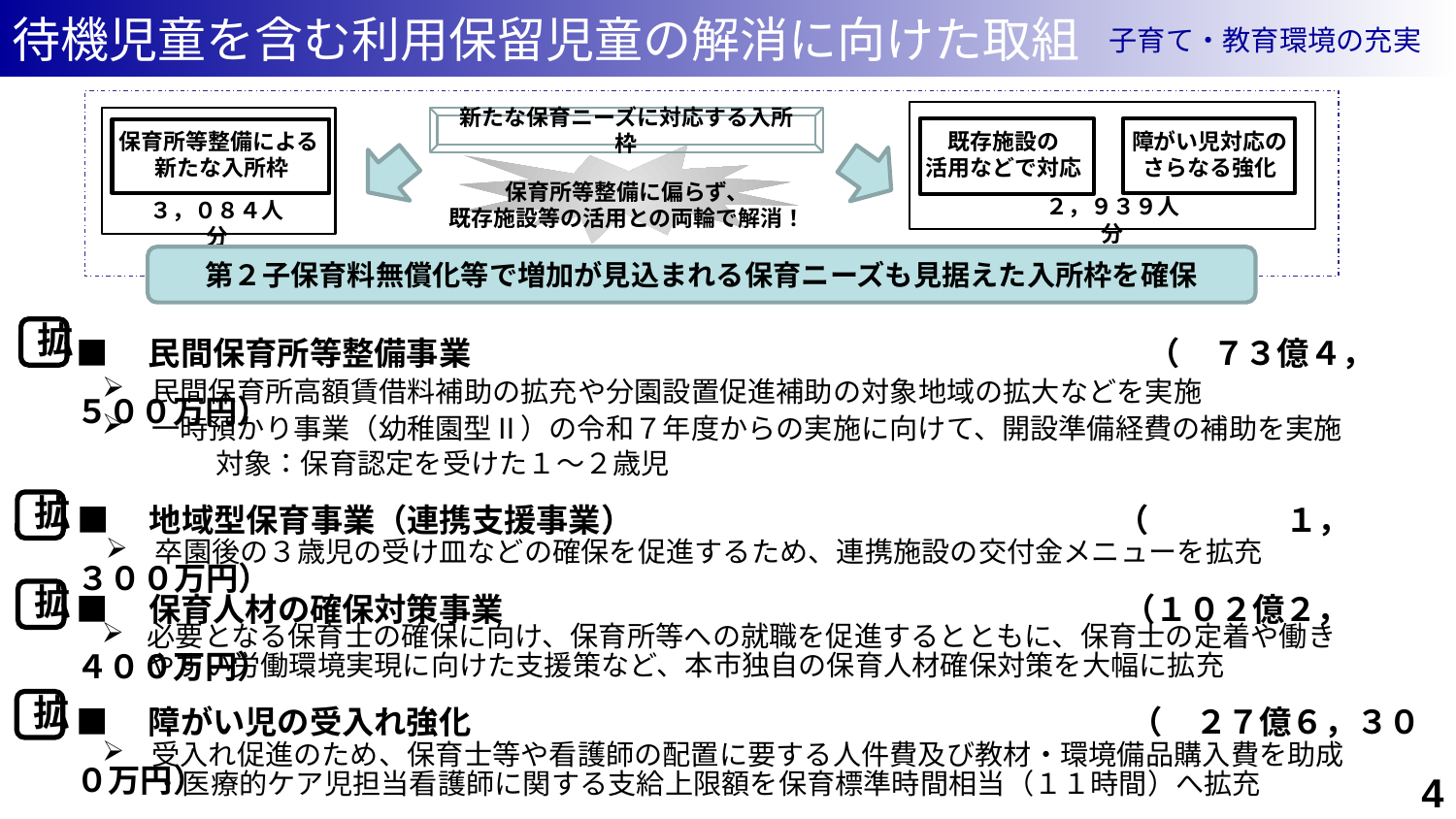

待機児童を含む利用保留児童の解消に向けた取組
子育て・教育環境の充実

新たな保育ニーズに対応する入所枠

既存施設の
活用などで対応
障がい児対応の
さらなる強化
保育所等整備による
新たな入所枠

保育所等整備に偏らず、
既存施設等の活用との両輪で解消！
２，９３９人分
３，０８４人分
第２子保育料無償化等で増加が見込まれる保育ニーズも見据えた入所枠を確保
■　民間保育所等整備事業　　　　　　　　　　　　　　　　　　　　　（　７３億４，５００万円）
拡
民間保育所高額賃借料補助の拡充や分園設置促進補助の対象地域の拡大などを実施
一時預かり事業（幼稚園型Ⅱ）の令和７年度からの実施に向けて、開設準備経費の補助を実施
　　　　対象：保育認定を受けた１～２歳児
■　地域型保育事業（連携支援事業）　　　　　　　　　　　　　　　（　　 　　１，３００万円）
拡
卒園後の３歳児の受け皿などの確保を促進するため、連携施設の交付金メニューを拡充
■　保育人材の確保対策事業　　　　　　　　　　　　　　　　　　 　（１０２億２，４００万円）
拡
必要となる保育士の確保に向け、保育所等への就職を促進するとともに、保育士の定着や働きやすい労働環境実現に向けた支援策など、本市独自の保育人材確保対策を大幅に拡充
■　障がい児の受入れ強化 　　　　　　　　　　　　　　　　　　　　 （　２７億６，３００万円）
拡
受入れ促進のため、保育士等や看護師の配置に要する人件費及び教材・環境備品購入費を助成

4
・医療的ケア児担当看護師に関する支給上限額を保育標準時間相当（１１時間）へ拡充